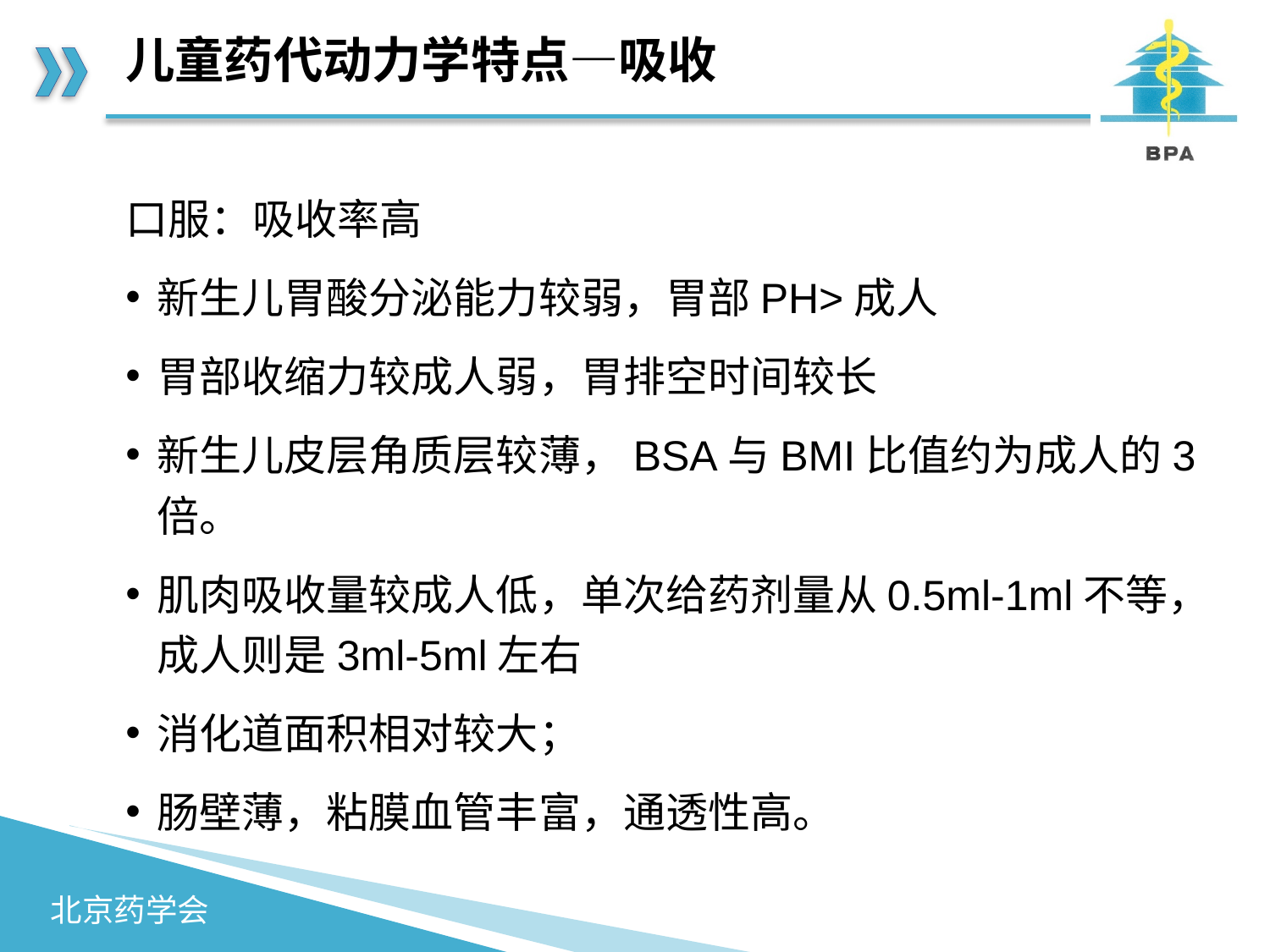

# 儿童药代动力学特点—吸收
口服：吸收率高
新生儿胃酸分泌能力较弱，胃部PH>成人
胃部收缩力较成人弱，胃排空时间较长
新生儿皮层角质层较薄，BSA与BMI比值约为成人的3倍。
肌肉吸收量较成人低，单次给药剂量从0.5ml-1ml不等，成人则是3ml-5ml左右
消化道面积相对较大；
肠壁薄，粘膜血管丰富，通透性高。